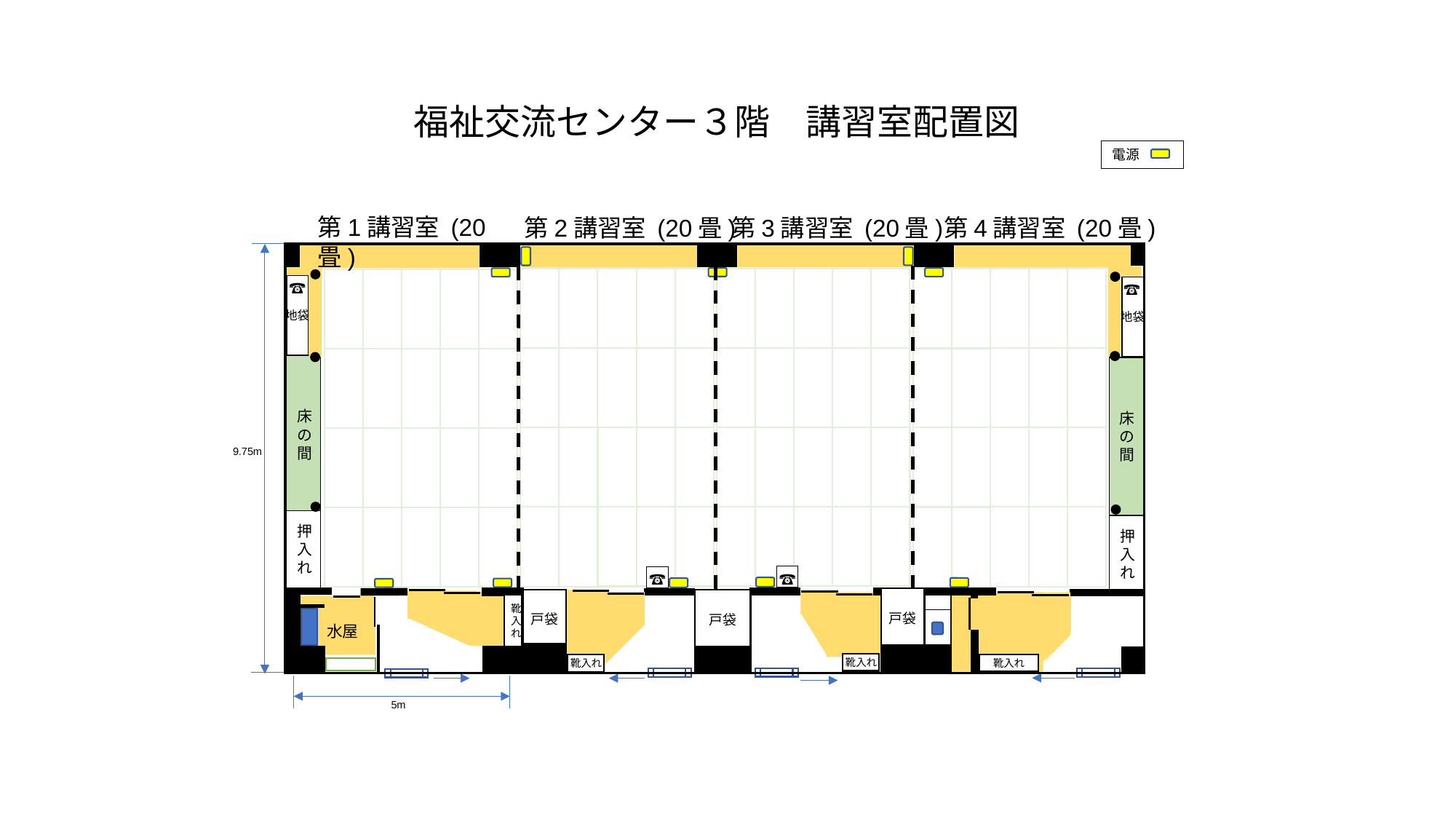

福祉交流センター３階　講習室配置図
電源

第1講習室 (20畳)
第3講習室 (20畳)
第2講習室 (20畳)
第4講習室 (20畳)

☎
地袋

☎
地袋

床の間
床の間
9.75m

押入れ
押入れ
☎
☎

戸袋

戸袋
戸袋

靴入れ

水屋

靴入れ
靴入れ
靴入れ

5m